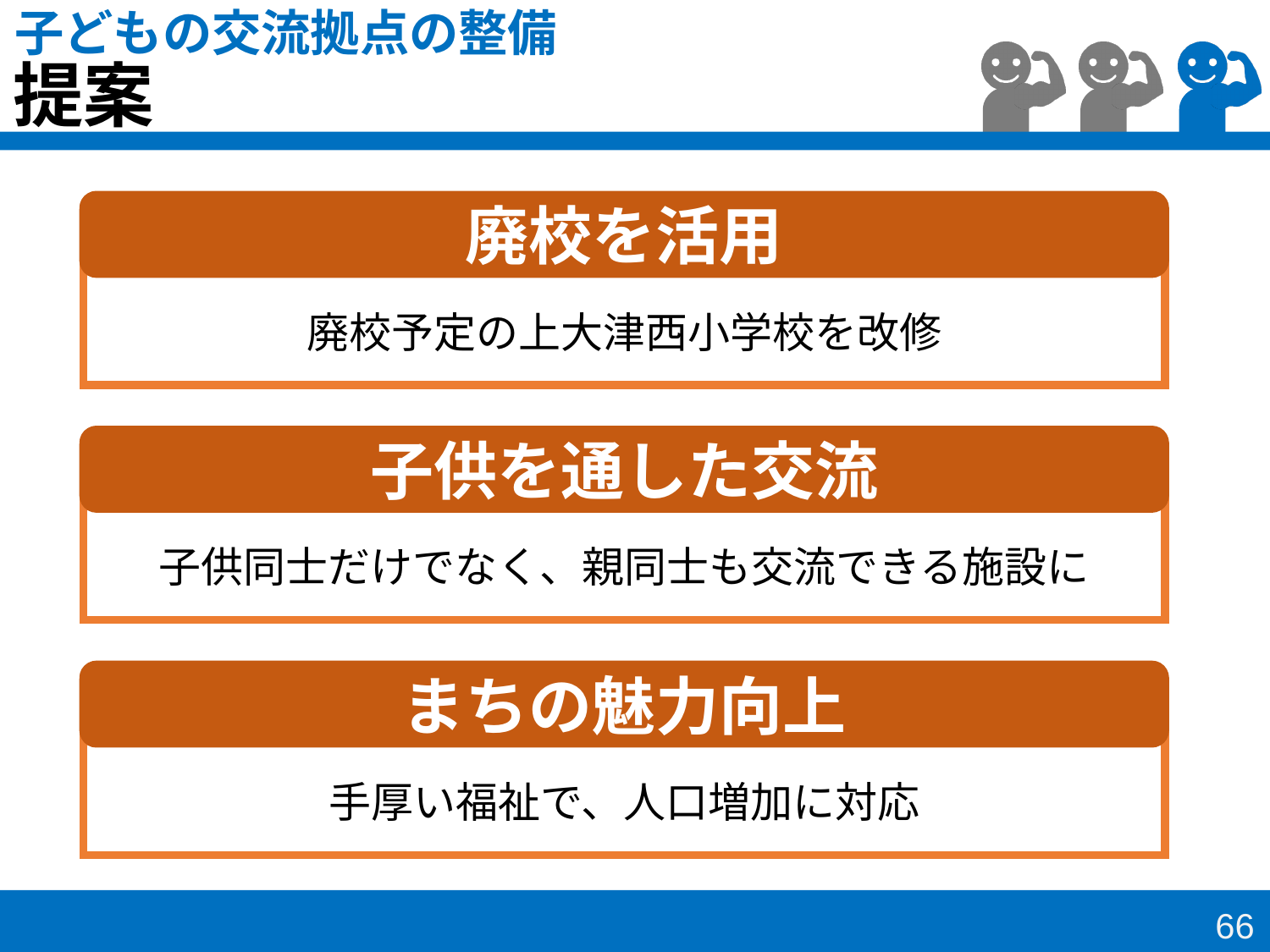

子どもの交流拠点の整備
提案
廃校を活用

廃校予定の上大津西小学校を改修
子供を通した交流

子供同士だけでなく、親同士も交流できる施設に
まちの魅力向上

手厚い福祉で、人口増加に対応
66